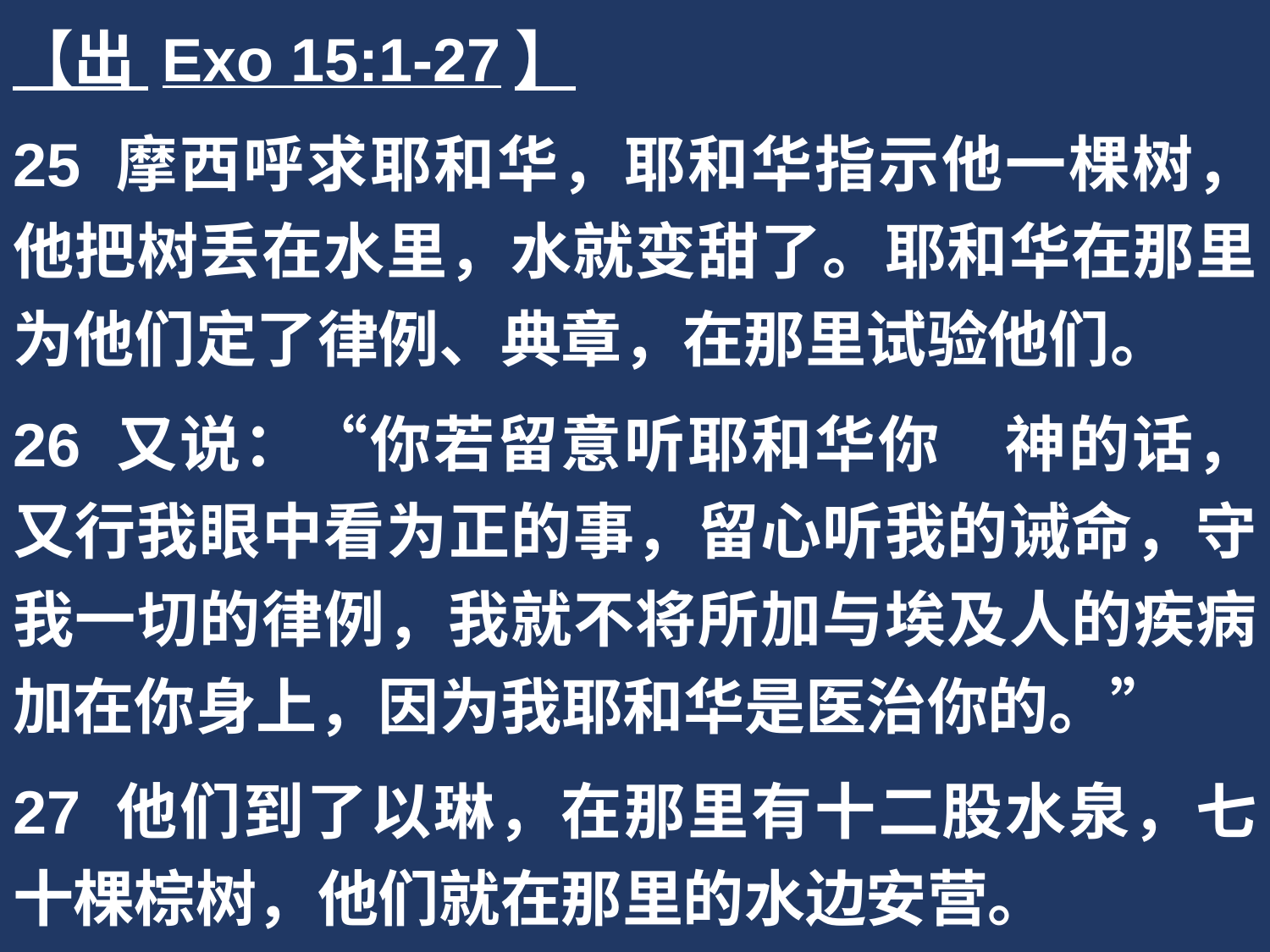

【出 Exo 15:1-27】
25 摩西呼求耶和华，耶和华指示他一棵树，他把树丢在水里，水就变甜了。耶和华在那里为他们定了律例、典章，在那里试验他们。
26 又说：“你若留意听耶和华你　神的话，又行我眼中看为正的事，留心听我的诫命，守我一切的律例，我就不将所加与埃及人的疾病加在你身上，因为我耶和华是医治你的。”
27 他们到了以琳，在那里有十二股水泉，七十棵棕树，他们就在那里的水边安营。